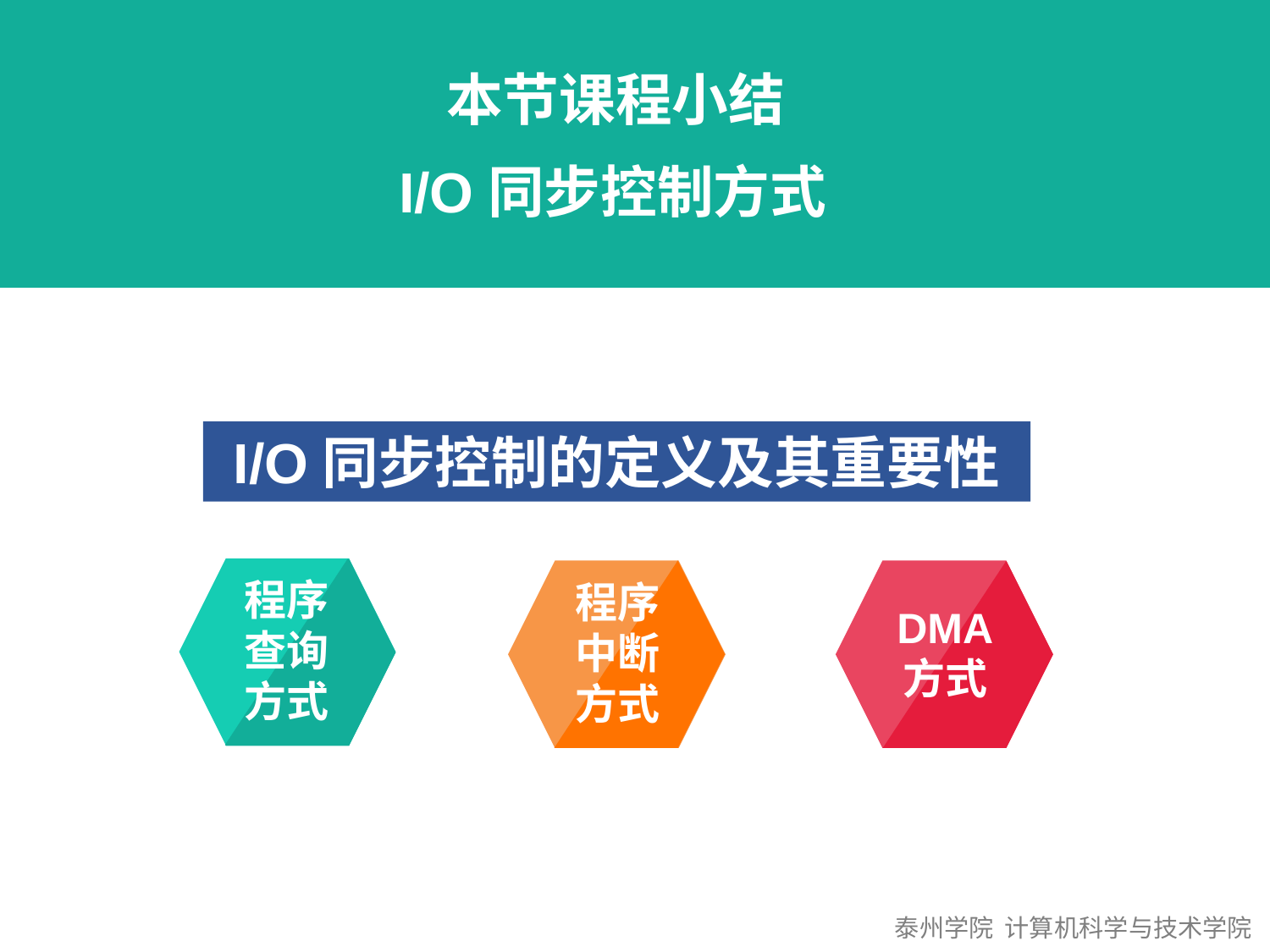

本节课程小结
I/O同步控制方式
I/O同步控制的定义及其重要性

程序
查询
方式
程序
中断
方式
DMA
方式
泰州学院  计算机科学与技术学院